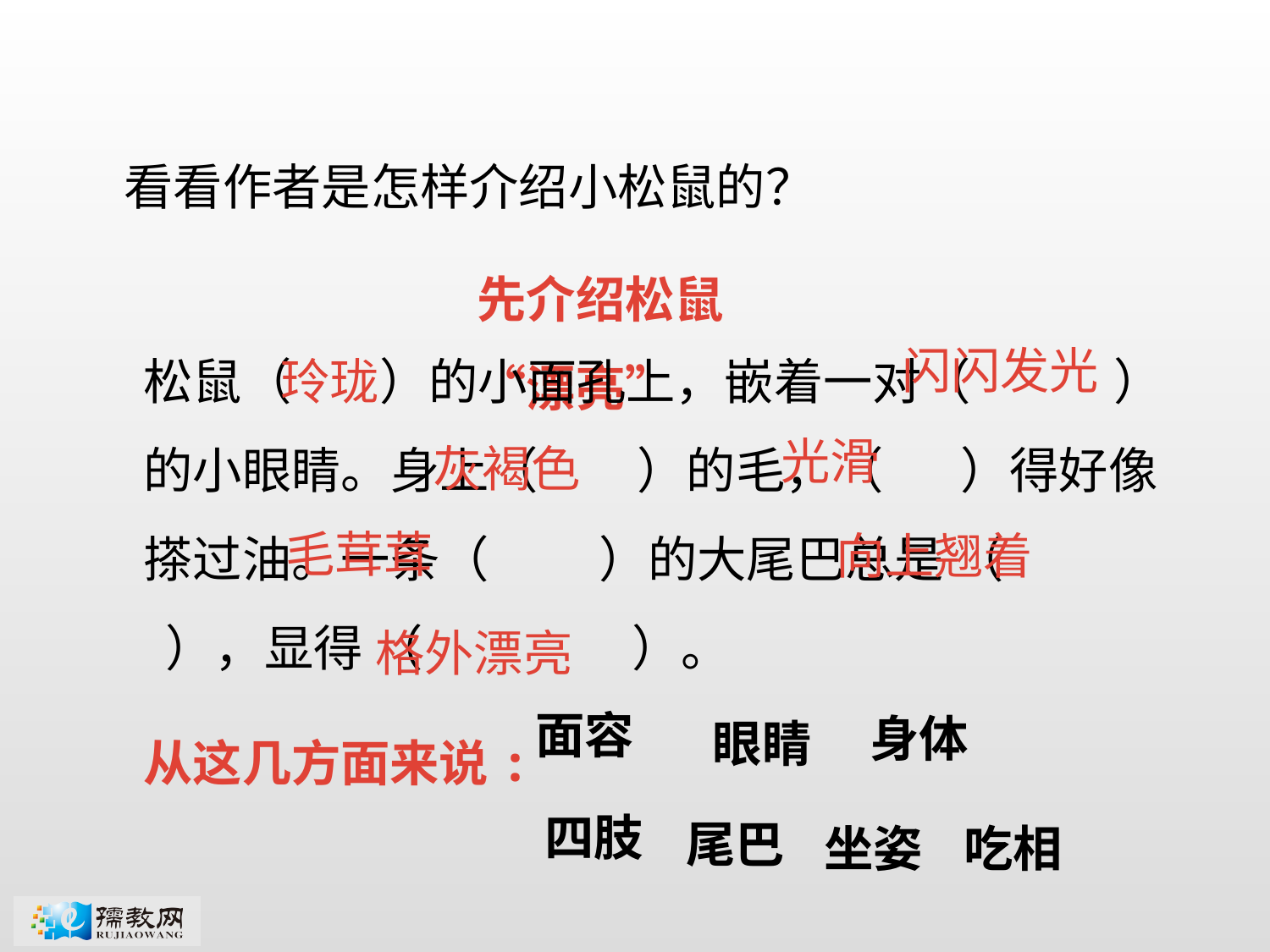

看看作者是怎样介绍小松鼠的？
先介绍松鼠“漂亮”
闪闪发光
松鼠（        ）的小面孔上，嵌着一对（             ）的小眼睛。身上（         ）的毛，（       ）得好像搽过油。一条（          ）的大尾巴总是 （                  ），显得 （                   ）。
玲珑
光滑
灰褐色
毛茸茸
向上翘着
格外漂亮
从这几方面来说:
面容
身体
眼睛
四肢
尾巴
坐姿
吃相